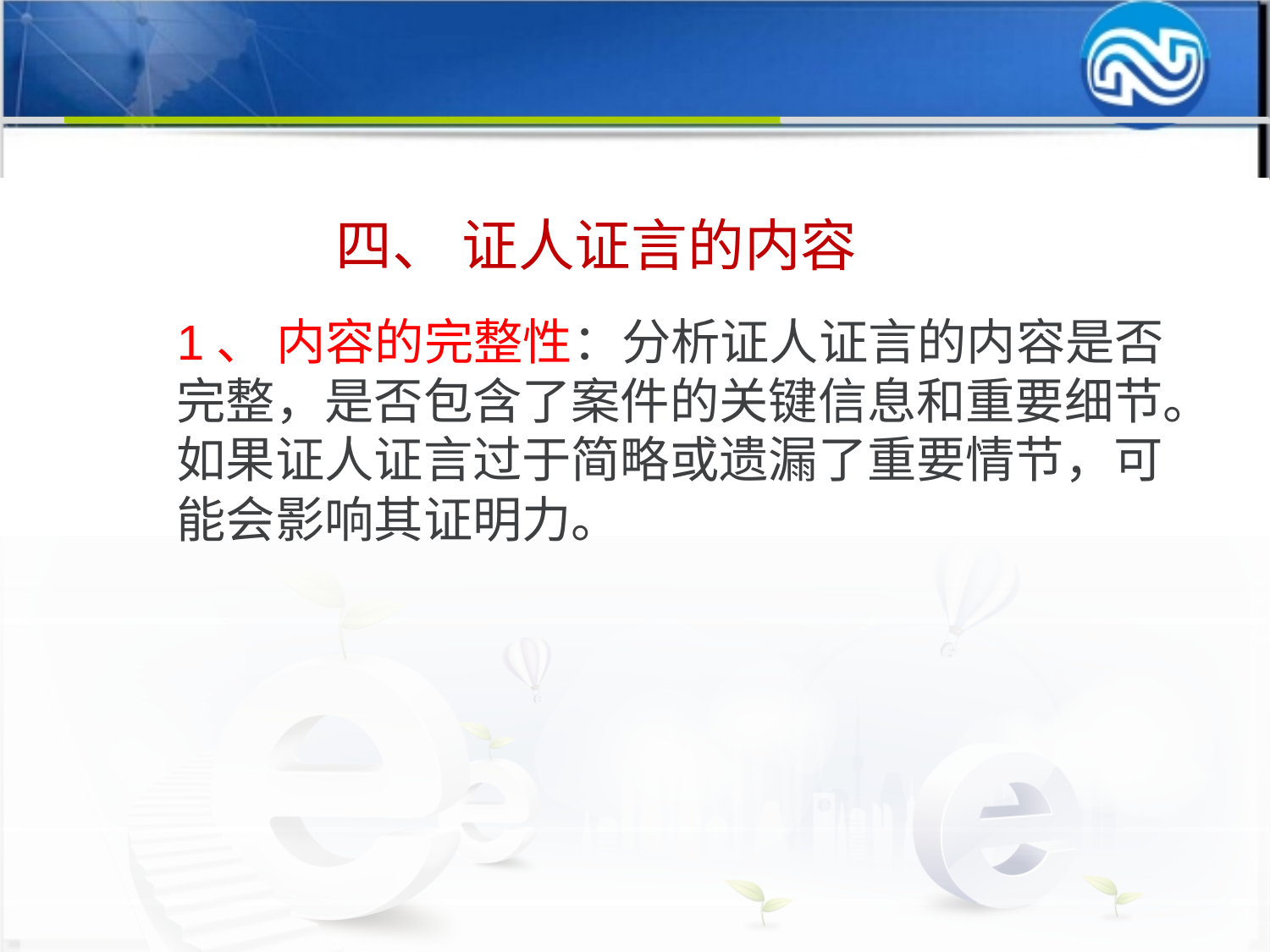

四、 证人证言的内容
1、 内容的完整性：分析证人证言的内容是否完整，是否包含了案件的关键信息和重要细节。如果证人证言过于简略或遗漏了重要情节，可能会影响其证明力。